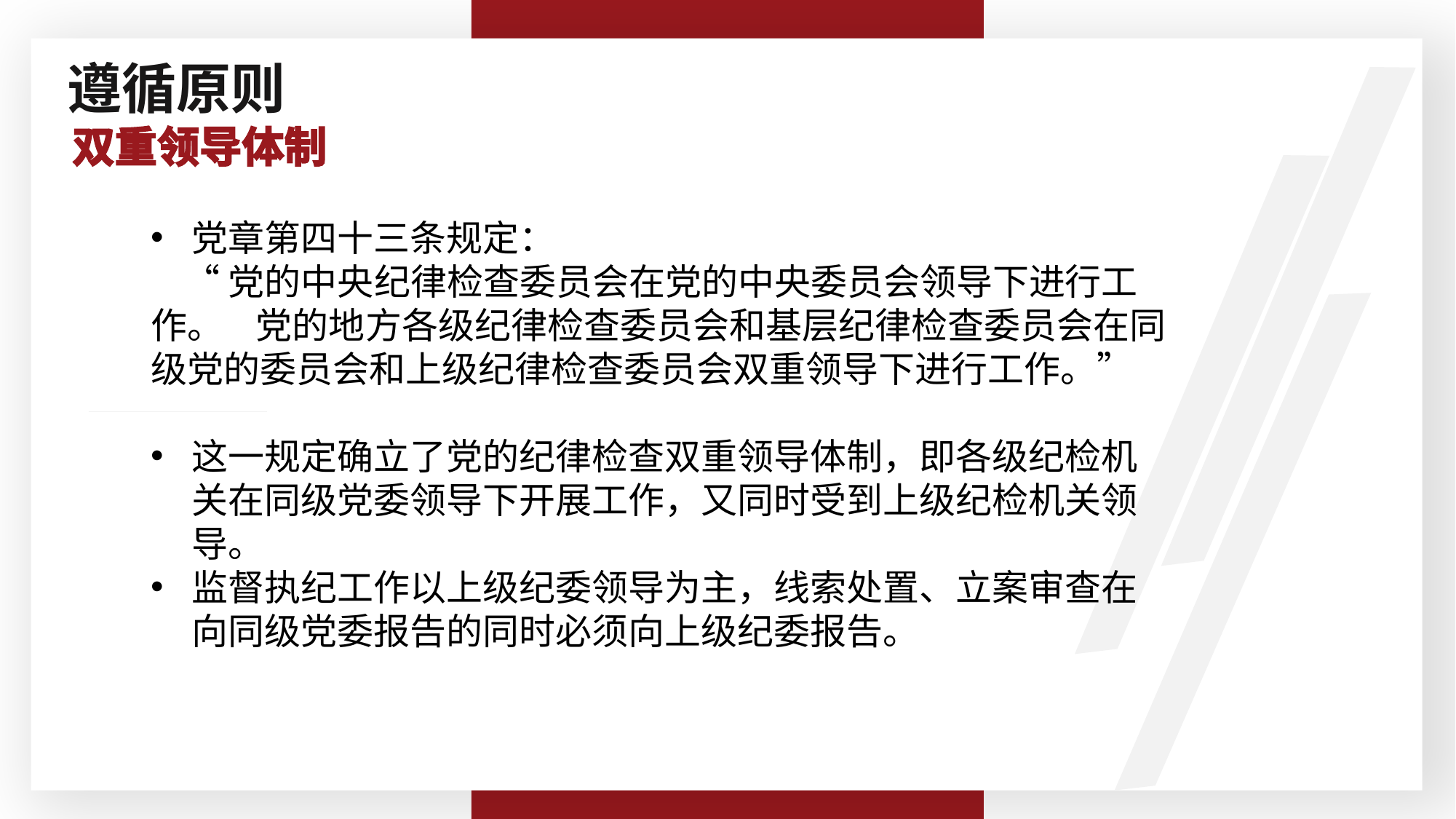

遵循原则
双重领导体制

党章第四十三条规定：
    “党的中央纪律检查委员会在党的中央委员会领导下进行工作。    党的地方各级纪律检查委员会和基层纪律检查委员会在同级党的委员会和上级纪律检查委员会双重领导下进行工作。”

这一规定确立了党的纪律检查双重领导体制，即各级纪检机关在同级党委领导下开展工作，又同时受到上级纪检机关领导。
监督执纪工作以上级纪委领导为主，线索处置、立案审查在向同级党委报告的同时必须向上级纪委报告。